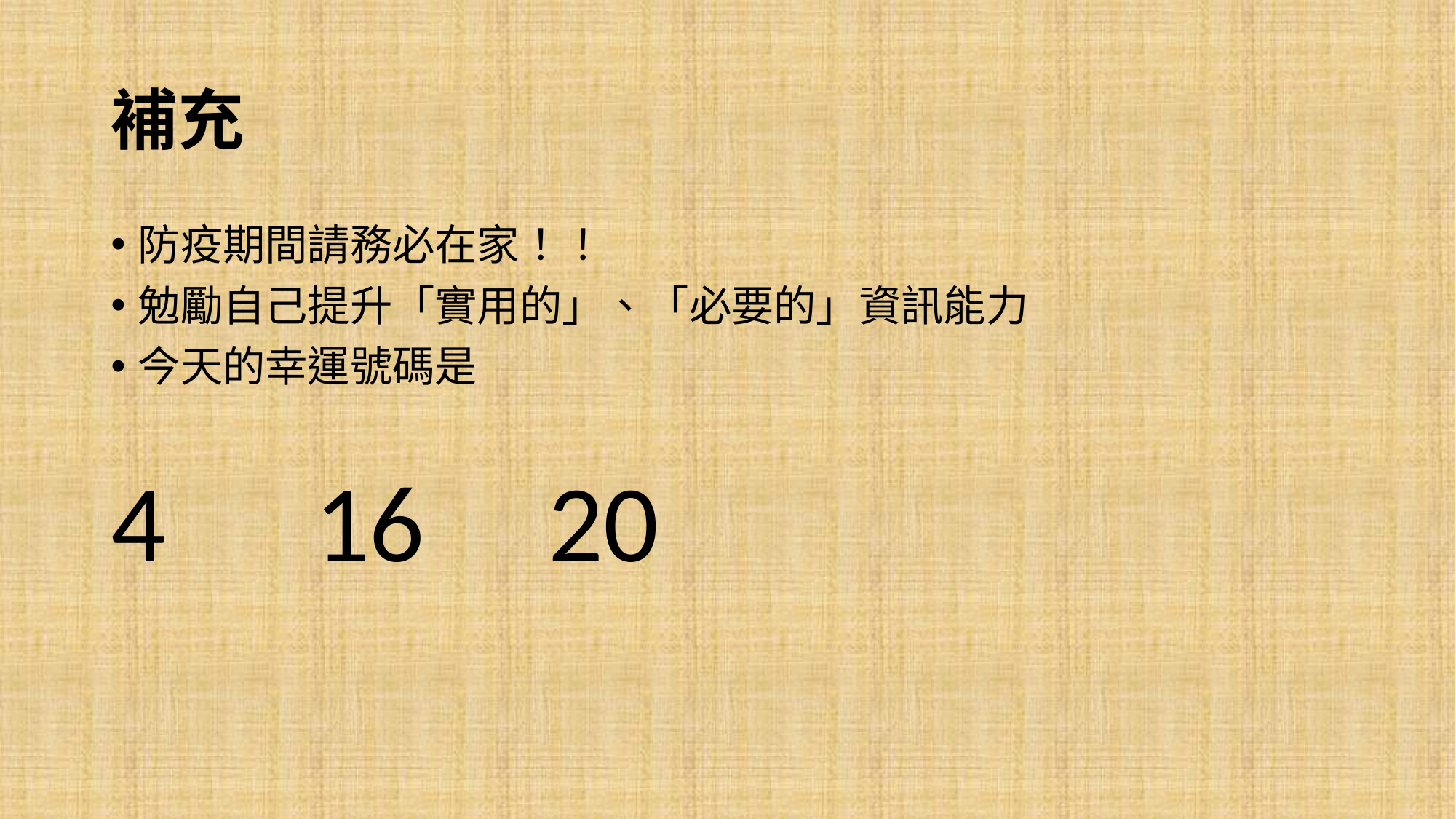

# 補充
防疫期間請務必在家！！
勉勵自己提升「實用的」、「必要的」資訊能力
今天的幸運號碼是

4      16     20